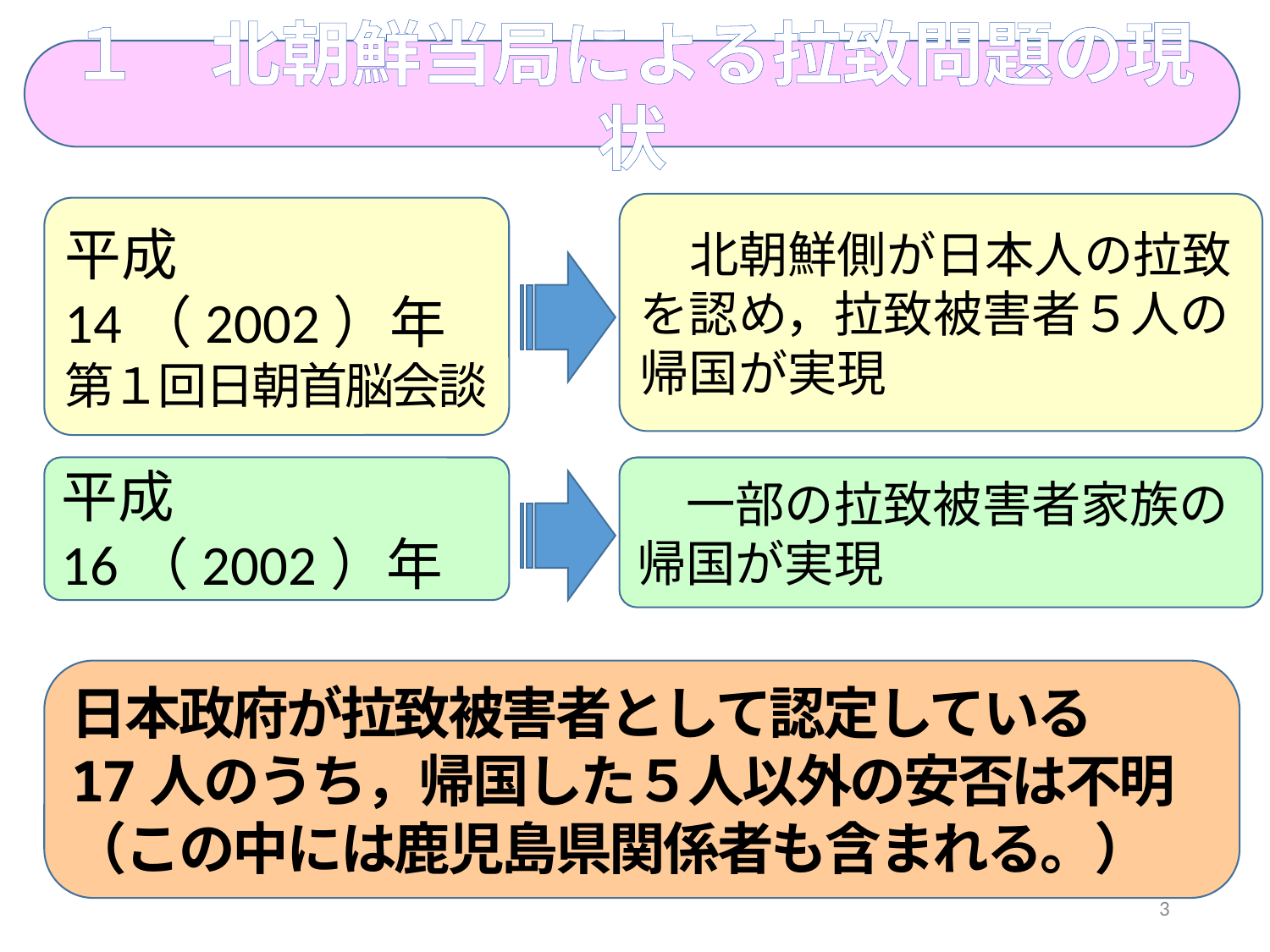

１　北朝鮮当局による拉致問題の現状
　北朝鮮側が日本人の拉致を認め，拉致被害者５人の帰国が実現
平成14（2002）年
第１回日朝首脳会談

平成16（2002）年
　一部の拉致被害者家族の帰国が実現

日本政府が拉致被害者として認定している
17人のうち，帰国した５人以外の安否は不明（この中には鹿児島県関係者も含まれる。）
3